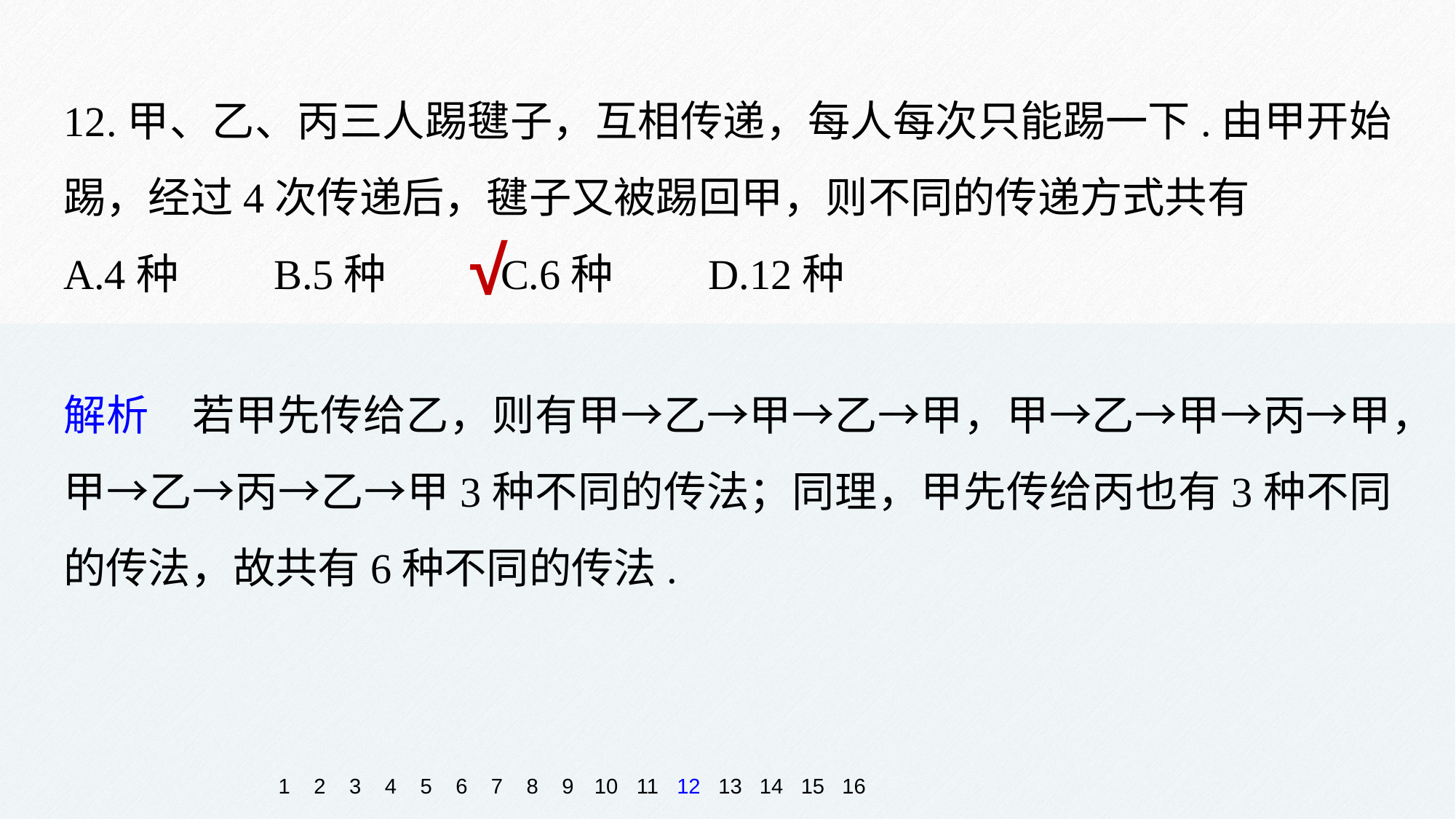

12.甲、乙、丙三人踢毽子，互相传递，每人每次只能踢一下.由甲开始踢，经过4次传递后，毽子又被踢回甲，则不同的传递方式共有
A.4种         B.5种           C.6种         D.12种
√
解析　若甲先传给乙，则有甲→乙→甲→乙→甲，甲→乙→甲→丙→甲，甲→乙→丙→乙→甲3种不同的传法；同理，甲先传给丙也有3种不同的传法，故共有6种不同的传法.
1
2
3
4
5
6
7
8
9
10
11
12
13
14
15
16